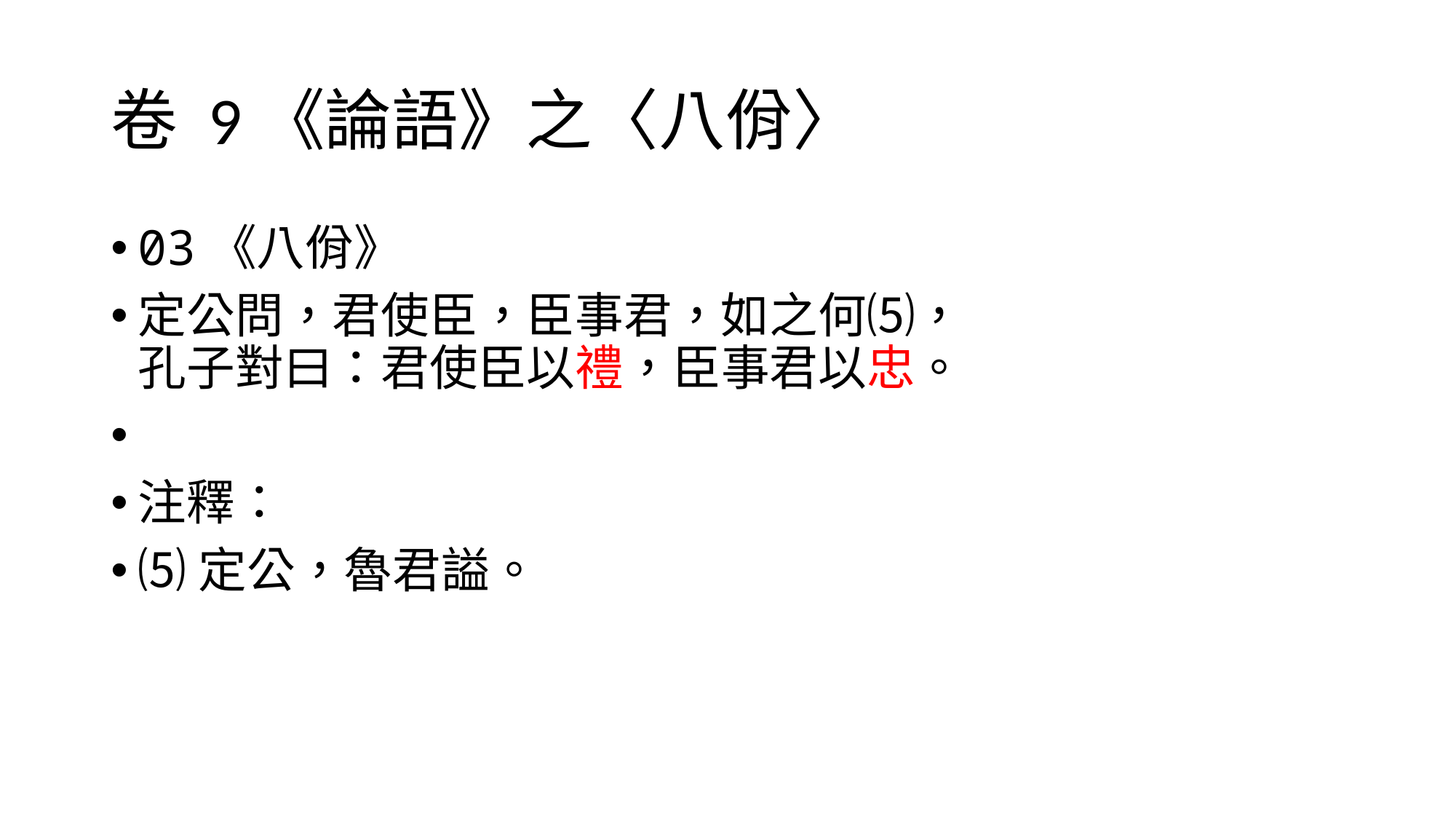

# 卷 9《論語》之〈八佾〉
03《八佾》
定公問，君使臣，臣事君，如之何⑸，                               孔子對曰：君使臣以禮，臣事君以忠。

注釋：
⑸定公，魯君謚。